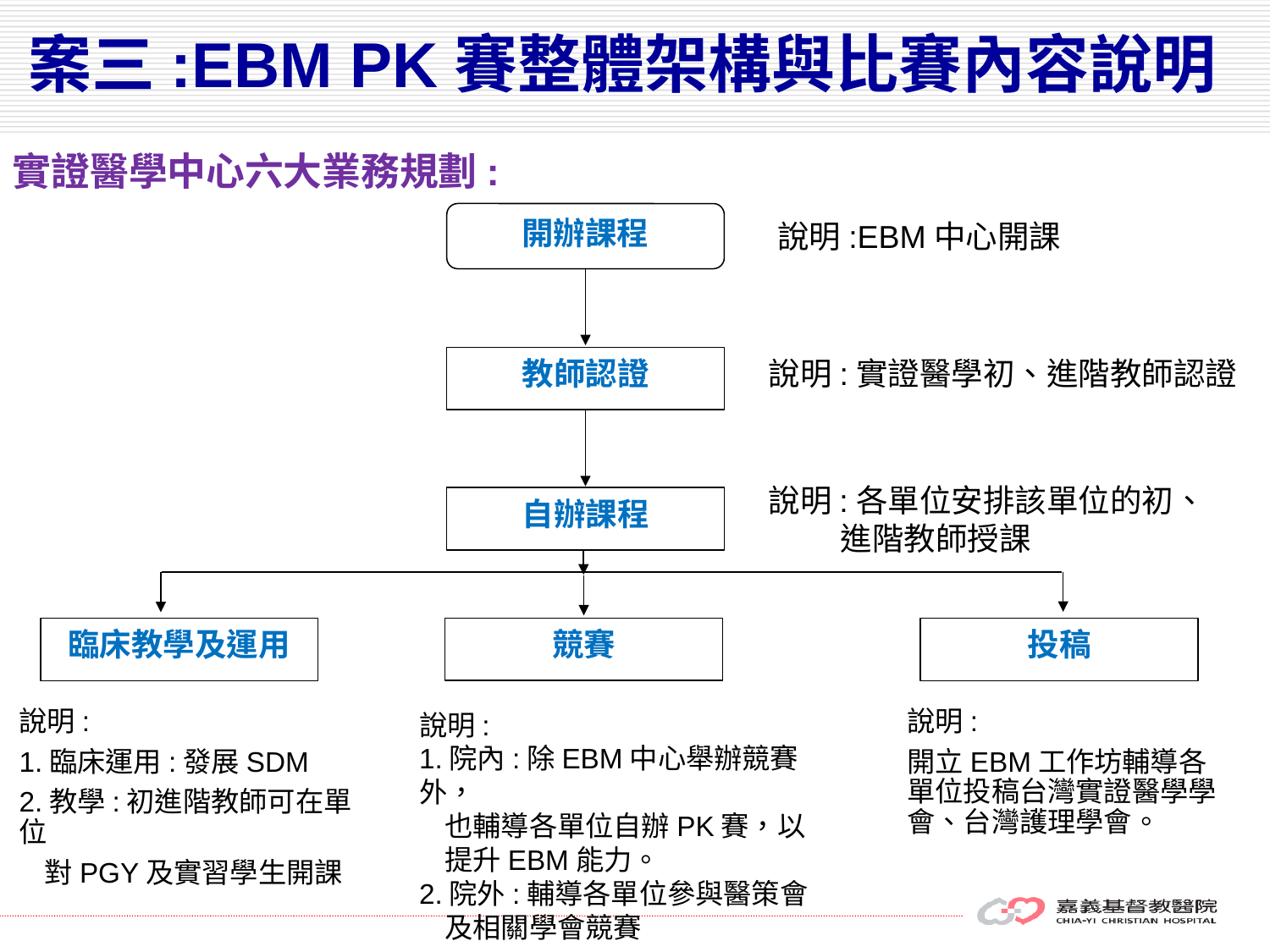

案三:EBM PK賽整體架構與比賽內容說明
實證醫學中心六大業務規劃:
開辦課程
說明:EBM中心開課

教師認證
說明:實證醫學初、進階教師認證
說明:各單位安排該單位的初、
         進階教師授課
自辦課程
競賽
臨床教學及運用
投稿
說明:
1.臨床運用:發展SDM
2.教學:初進階教師可在單位
   對PGY及實習學生開課
說明:
1.院內:除EBM中心舉辦競賽外，
   也輔導各單位自辦PK賽，以
   提升EBM能力。
2.院外:輔導各單位參與醫策會
   及相關學會競賽
說明:
開立EBM工作坊輔導各單位投稿台灣實證醫學學會、台灣護理學會。